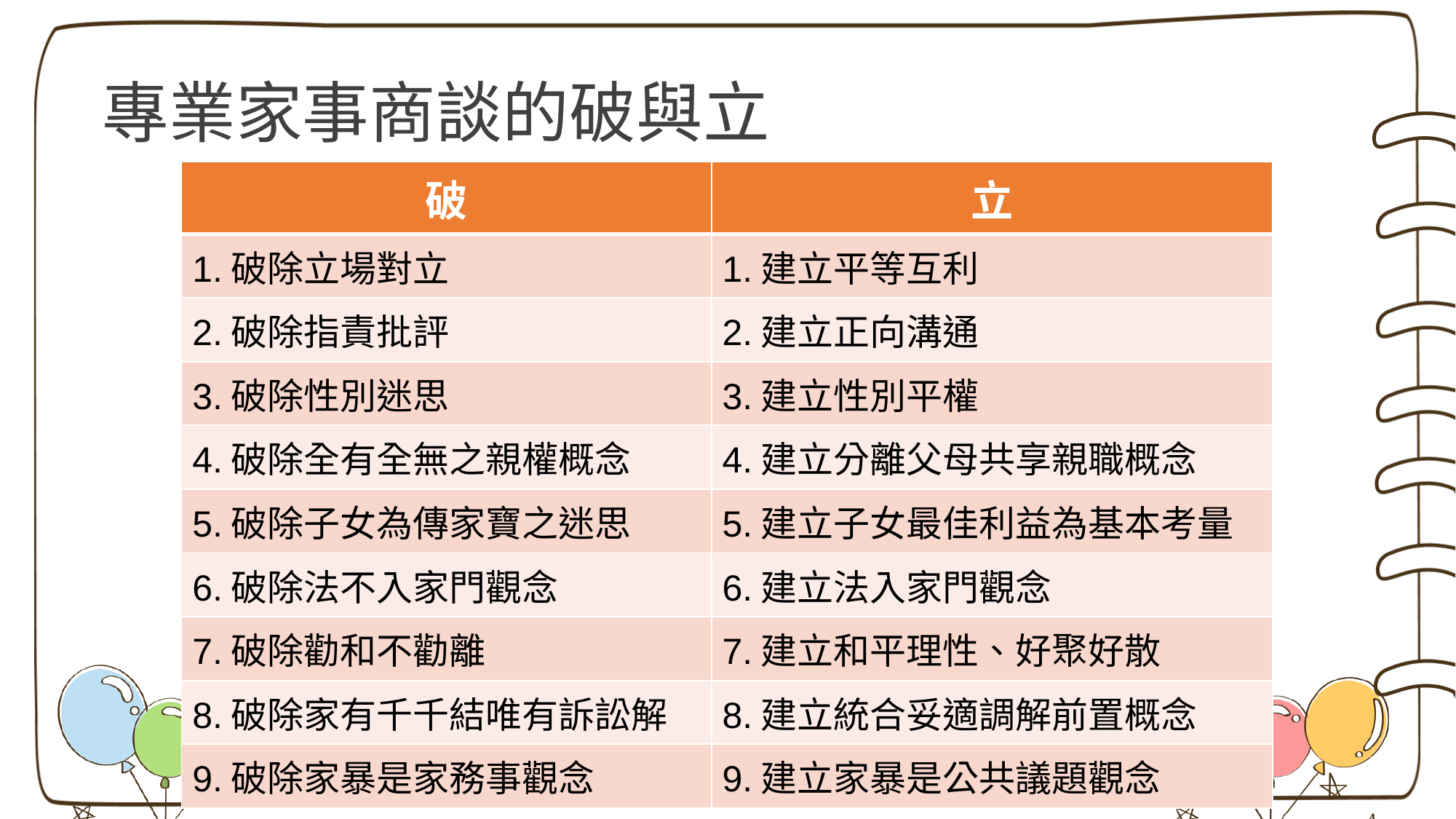

專業家事商談的破與立
| 破 | 立 |
| --- | --- |
| 1.破除立場對立 | 1.建立平等互利 |
| 2.破除指責批評 | 2.建立正向溝通 |
| 3.破除性別迷思 | 3.建立性別平權 |
| 4.破除全有全無之親權概念 | 4.建立分離父母共享親職概念 |
| 5.破除子女為傳家寶之迷思 | 5.建立子女最佳利益為基本考量 |
| 6.破除法不入家門觀念 | 6.建立法入家門觀念 |
| 7.破除勸和不勸離 | 7.建立和平理性、好聚好散 |
| 8.破除家有千千結唯有訴訟解 | 8.建立統合妥適調解前置概念 |
| 9.破除家暴是家務事觀念 | 9.建立家暴是公共議題觀念 |